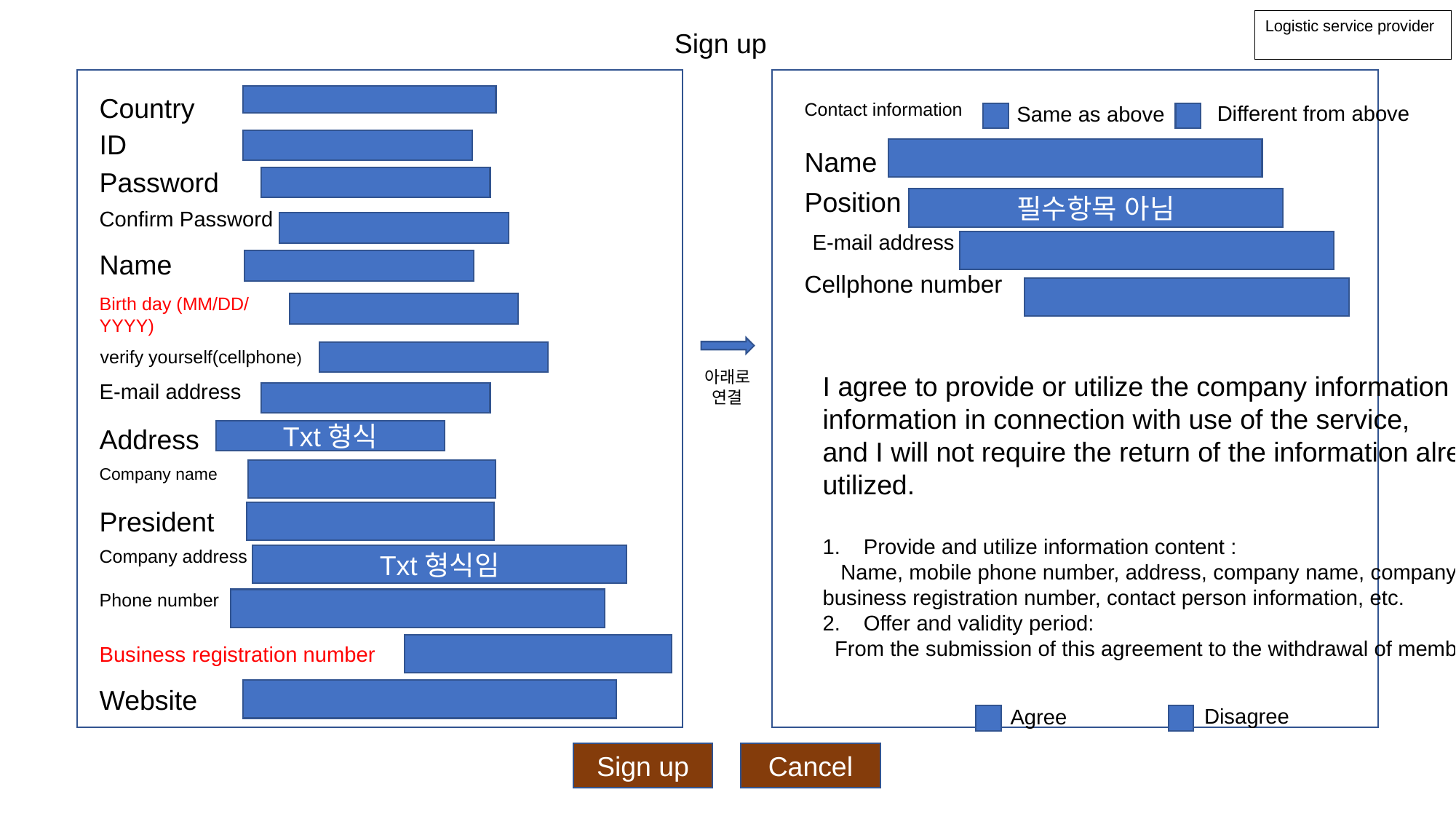

Logistic service provider

Sign up

Country

Contact information
Different from above
Same as above

ID

Name
Password

Position
필수항목 아님
Confirm Password

E-mail address

Name

Cellphone number

Birth day (MM/DD/YYYY)

verify yourself(cellphone)

아래로
연결
I agree to provide or utilize the company information and personal
information in connection with use of the service,
and I will not require the return of the information already provided or utilized.

Provide and utilize information content :
   Name, mobile phone number, address, company name, company address, contact, business registration number, contact person information, etc.
Offer and validity period:
  From the submission of this agreement to the withdrawal of membership
E-mail address

Address
Txt형식
Company name

President

Company address
Txt형식임
Phone number

Business registration number
Website

Disagree
Agree

Sign up
Cancel